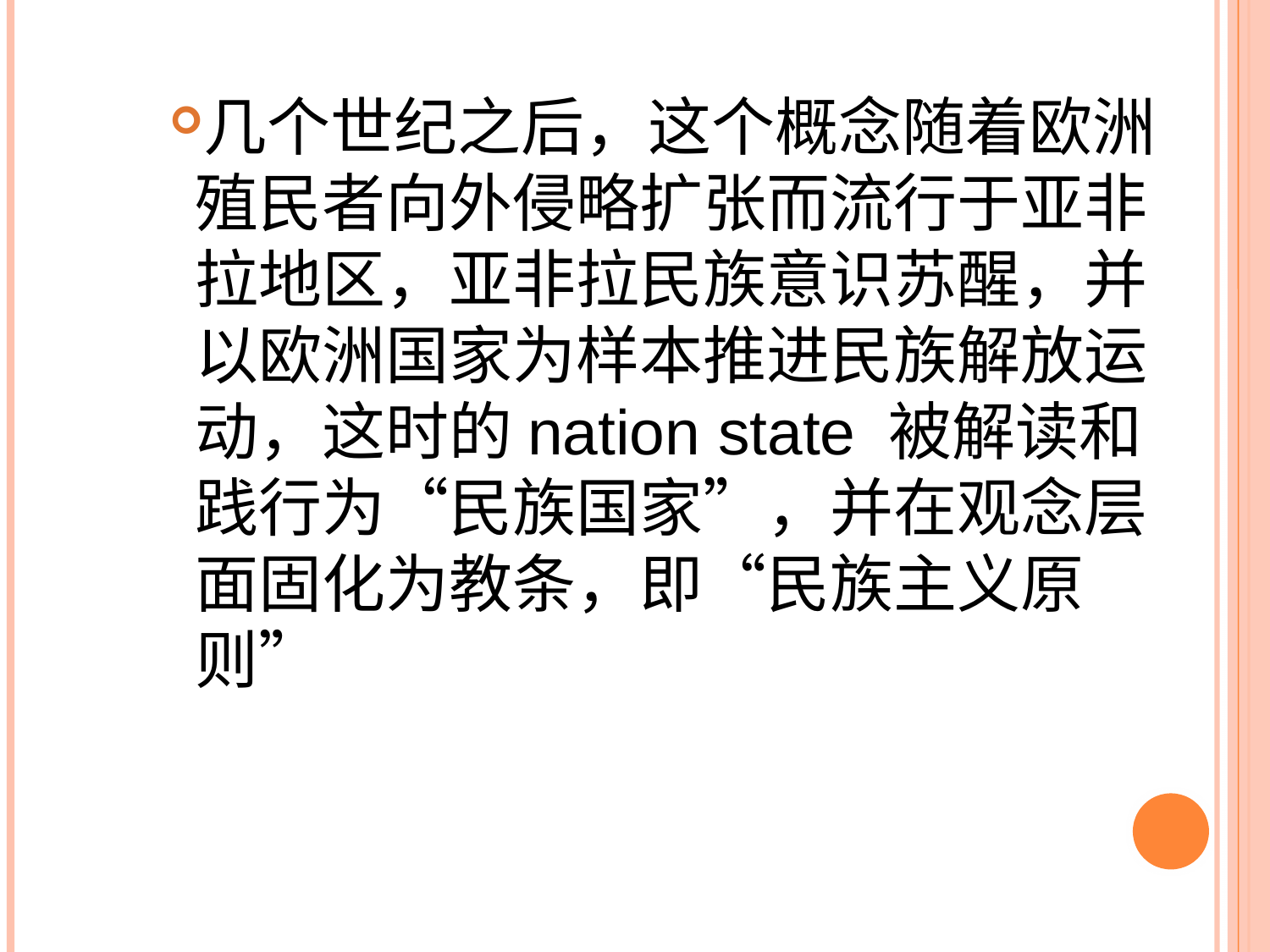

几个世纪之后，这个概念随着欧洲殖民者向外侵略扩张而流行于亚非拉地区，亚非拉民族意识苏醒，并以欧洲国家为样本推进民族解放运动，这时的nation state 被解读和践行为“民族国家”，并在观念层面固化为教条，即“民族主义原则”